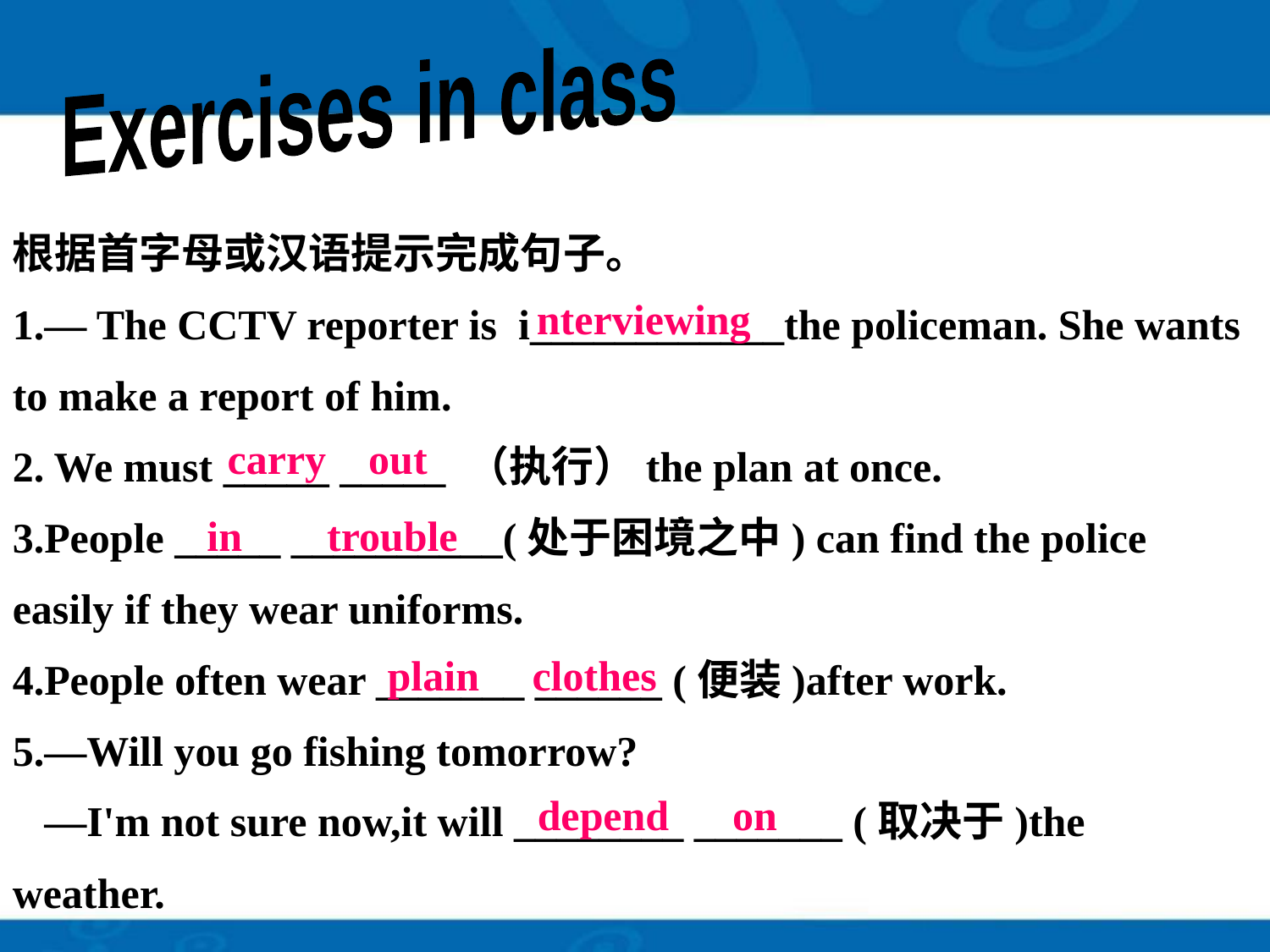

Exercises in class
根据首字母或汉语提示完成句子。
1.— The CCTV reporter is  i____________the policeman. She wants to make a report of him.
2. We must _____ _____ （执行）the plan at once.
3.People _____ __________(处于困境之中) can find the police easily if they wear uniforms.
4.People often wear _______ ______ (便装)after work.
5.—Will you go fishing tomorrow?
   —I'm not sure now,it will ________ _______ (取决于)the weather.
nterviewing
carry    out
  in        trouble
plain     clothes
depend      on